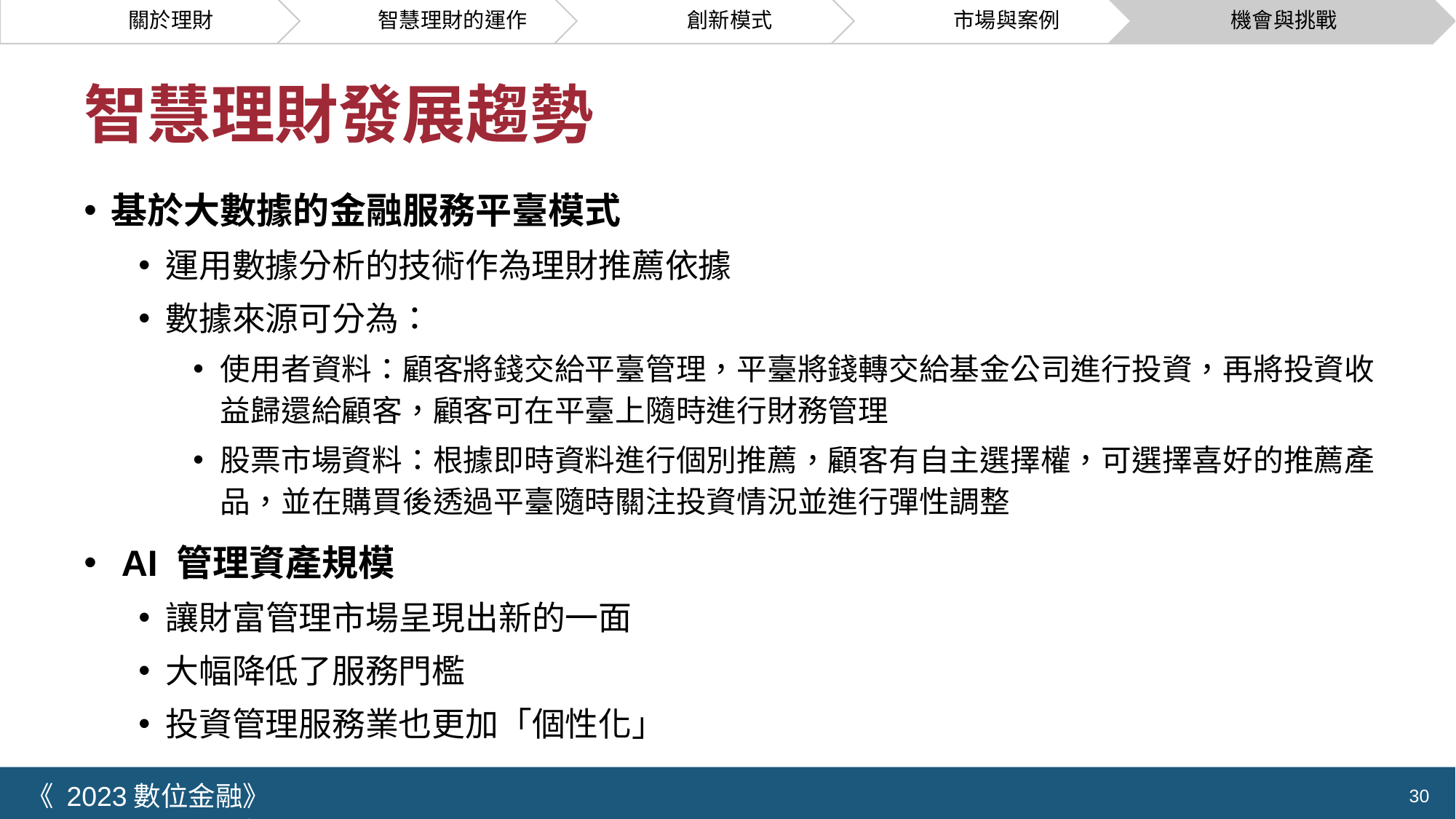

關於理財
智慧理財的運作
創新模式
市場與案例
機會與挑戰
# 智慧理財發展趨勢
基於大數據的金融服務平臺模式
運用數據分析的技術作為理財推薦依據
數據來源可分為：
使用者資料：顧客將錢交給平臺管理，平臺將錢轉交給基金公司進行投資，再將投資收益歸還給顧客，顧客可在平臺上隨時進行財務管理
股票市場資料：根據即時資料進行個別推薦，顧客有自主選擇權，可選擇喜好的推薦產品，並在購買後透過平臺隨時關注投資情況並進行彈性調整
 AI 管理資產規模
讓財富管理市場呈現出新的一面
大幅降低了服務門檻
投資管理服務業也更加「個性化」
《 2023數位金融》                                                                                                                                             	NYCU.IIM.IEBI Lab
30